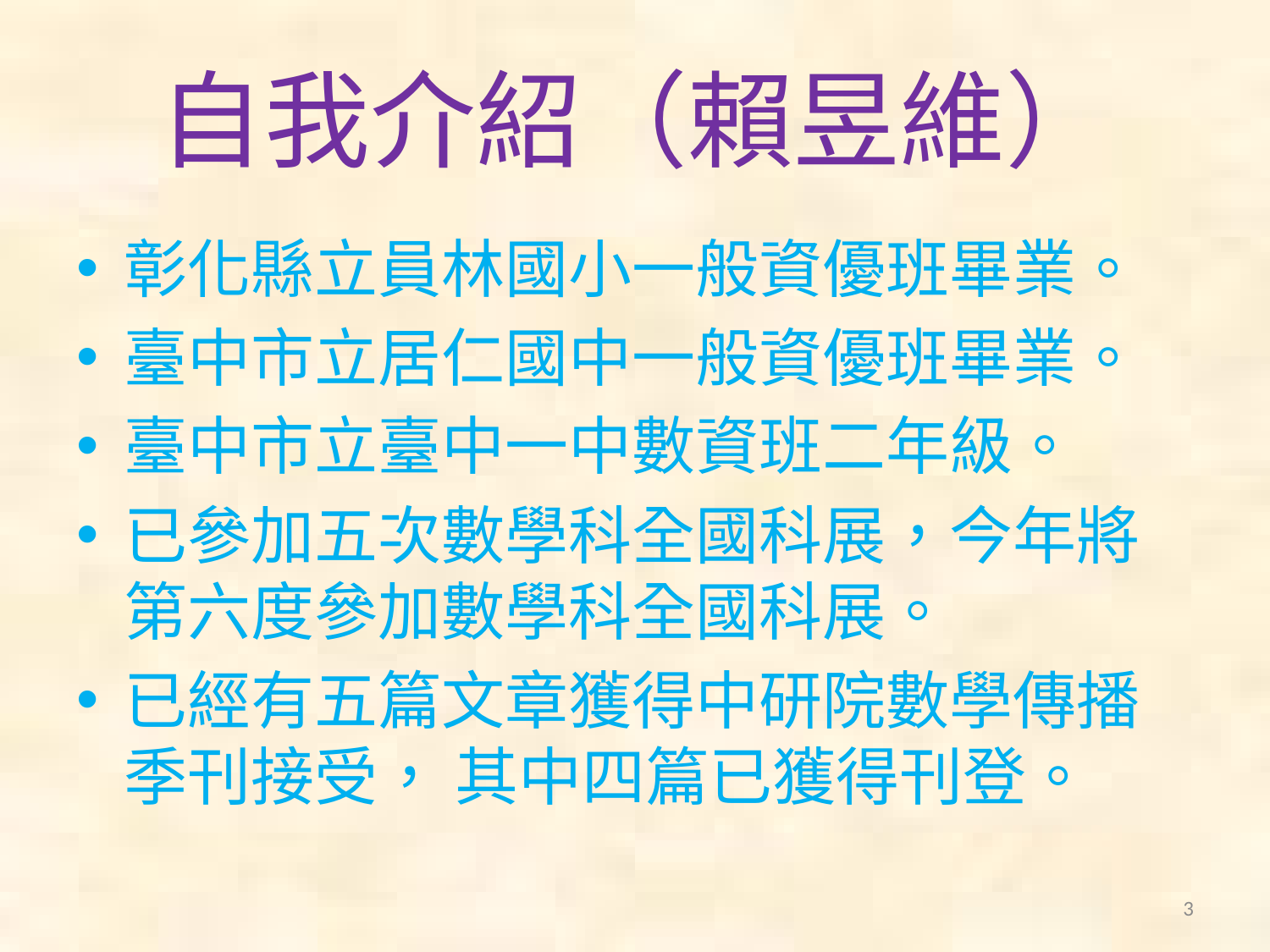

# 自我介紹（賴昱維）
彰化縣立員林國小一般資優班畢業。
臺中市立居仁國中一般資優班畢業。
臺中市立臺中一中數資班二年級。
已參加五次數學科全國科展，今年將第六度參加數學科全國科展。
已經有五篇文章獲得中研院數學傳播季刊接受， 其中四篇已獲得刊登。

3